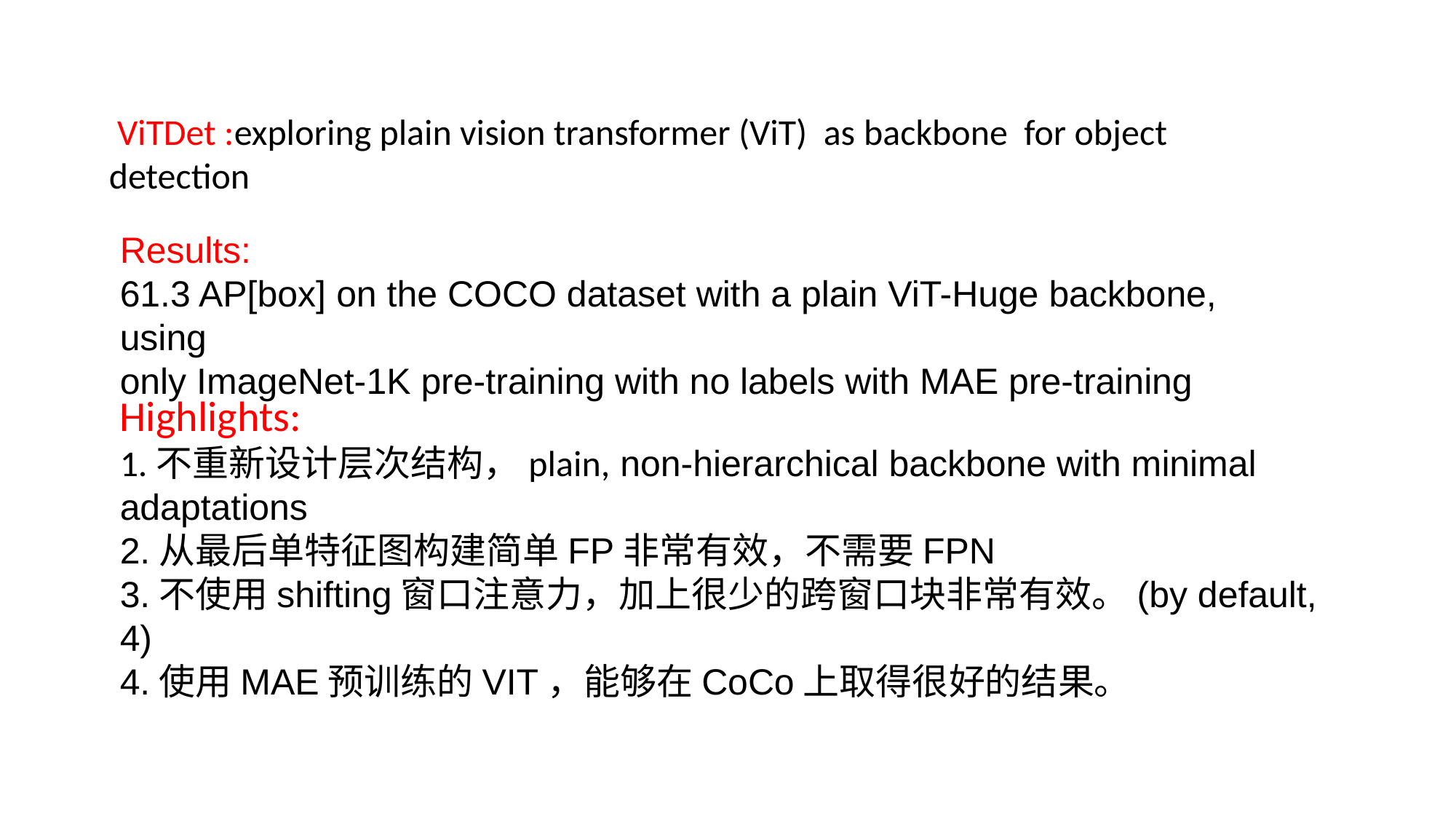

ViTDet :exploring plain vision transformer (ViT)  as backbone  for object detection
Results:
61.3 AP[box] on the COCO dataset with a plain ViT-Huge backbone, using
only ImageNet-1K pre-training with no labels with MAE pre-training
Highlights:
1.不重新设计层次结构，plain, non-hierarchical backbone with minimal adaptations
2.从最后单特征图构建简单FP非常有效，不需要FPN
3.不使用shifting窗口注意力，加上很少的跨窗口块非常有效。(by default, 4)
4.使用MAE预训练的VIT，能够在CoCo上取得很好的结果。